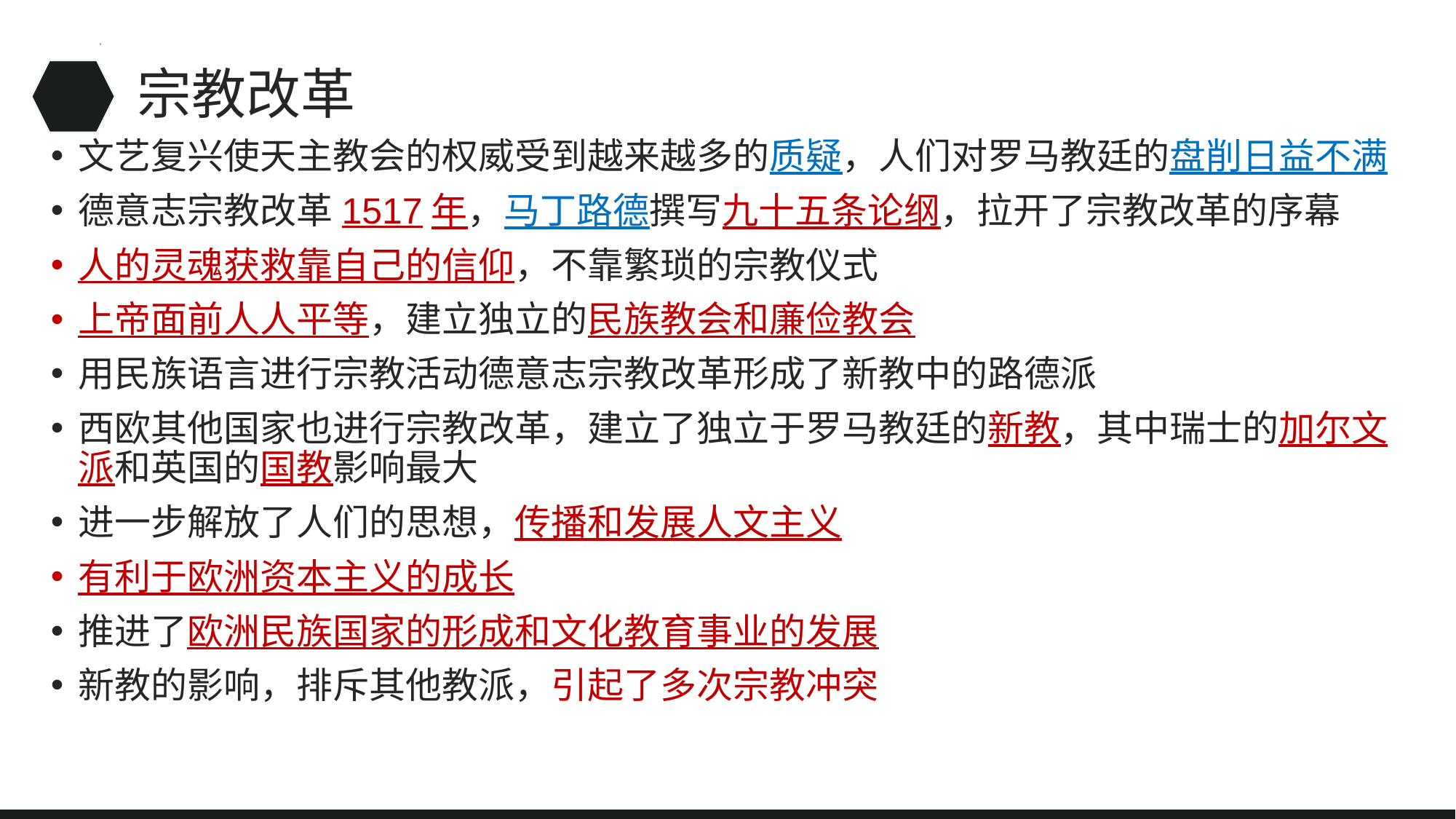

# 宗教改革
文艺复兴使天主教会的权威受到越来越多的质疑，人们对罗马教廷的盘削日益不满
德意志宗教改革1517年，马丁路德撰写九十五条论纲，拉开了宗教改革的序幕
人的灵魂获救靠自己的信仰，不靠繁琐的宗教仪式
上帝面前人人平等，建立独立的民族教会和廉俭教会
用民族语言进行宗教活动德意志宗教改革形成了新教中的路德派
西欧其他国家也进行宗教改革，建立了独立于罗马教廷的新教，其中瑞士的加尔文派和英国的国教影响最大
进一步解放了人们的思想，传播和发展人文主义
有利于欧洲资本主义的成长
推进了欧洲民族国家的形成和文化教育事业的发展
新教的影响，排斥其他教派，引起了多次宗教冲突